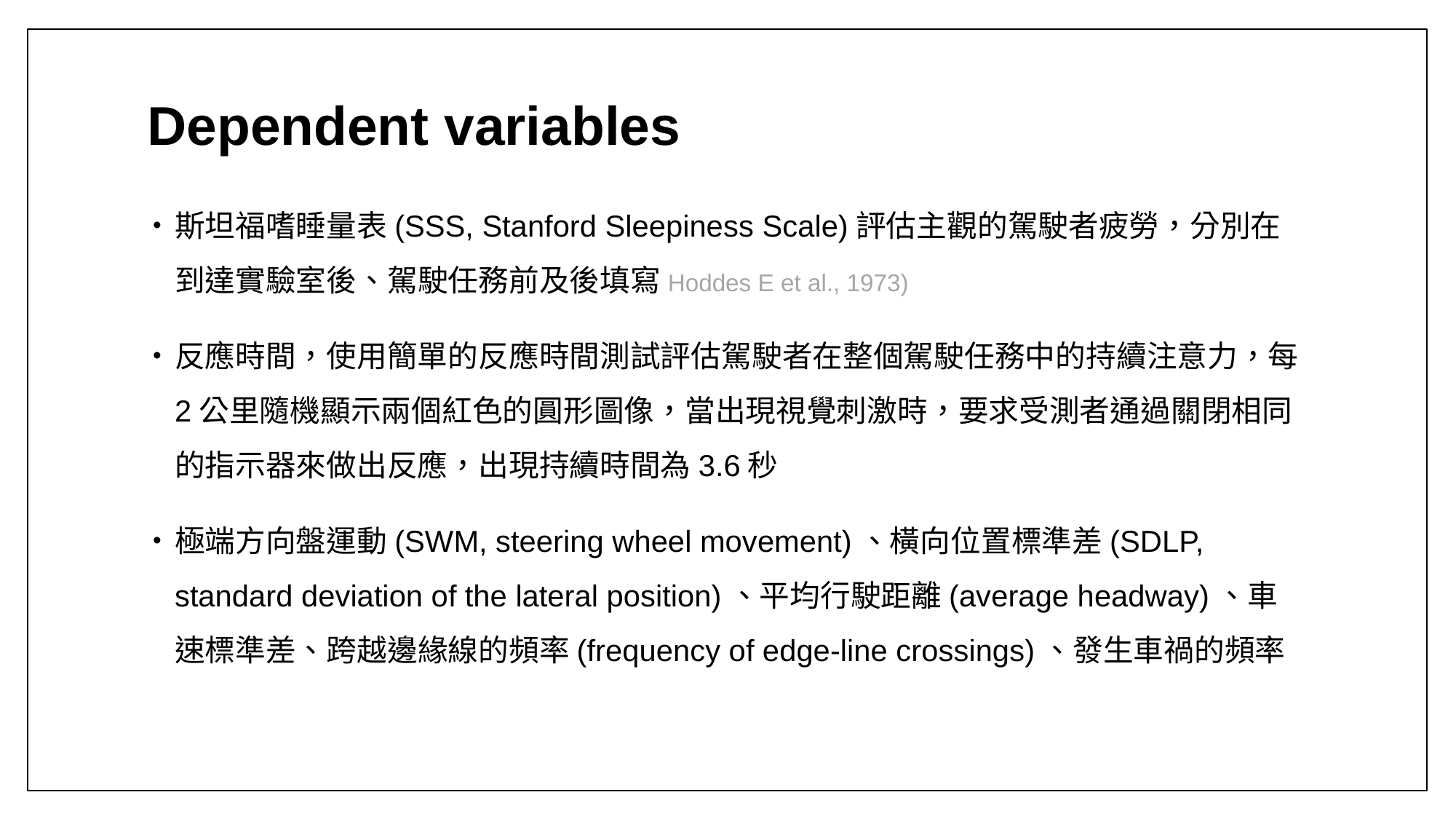

# Dependent variables
斯坦福嗜睡量表(SSS, Stanford Sleepiness Scale)評估主觀的駕駛者疲勞，分別在到達實驗室後、駕駛任務前及後填寫Hoddes E et al., 1973)
反應時間，使用簡單的反應時間測試評估駕駛者在整個駕駛任務中的持續注意力，每2公里隨機顯示兩個紅色的圓形圖像，當出現視覺刺激時，要求受測者通過關閉相同的指示器來做出反應，出現持續時間為3.6秒
極端方向盤運動(SWM, steering wheel movement)、橫向位置標準差(SDLP, standard deviation of the lateral position)、平均行駛距離(average headway)、車速標準差、跨越邊緣線的頻率(frequency of edge-line crossings)、發生車禍的頻率